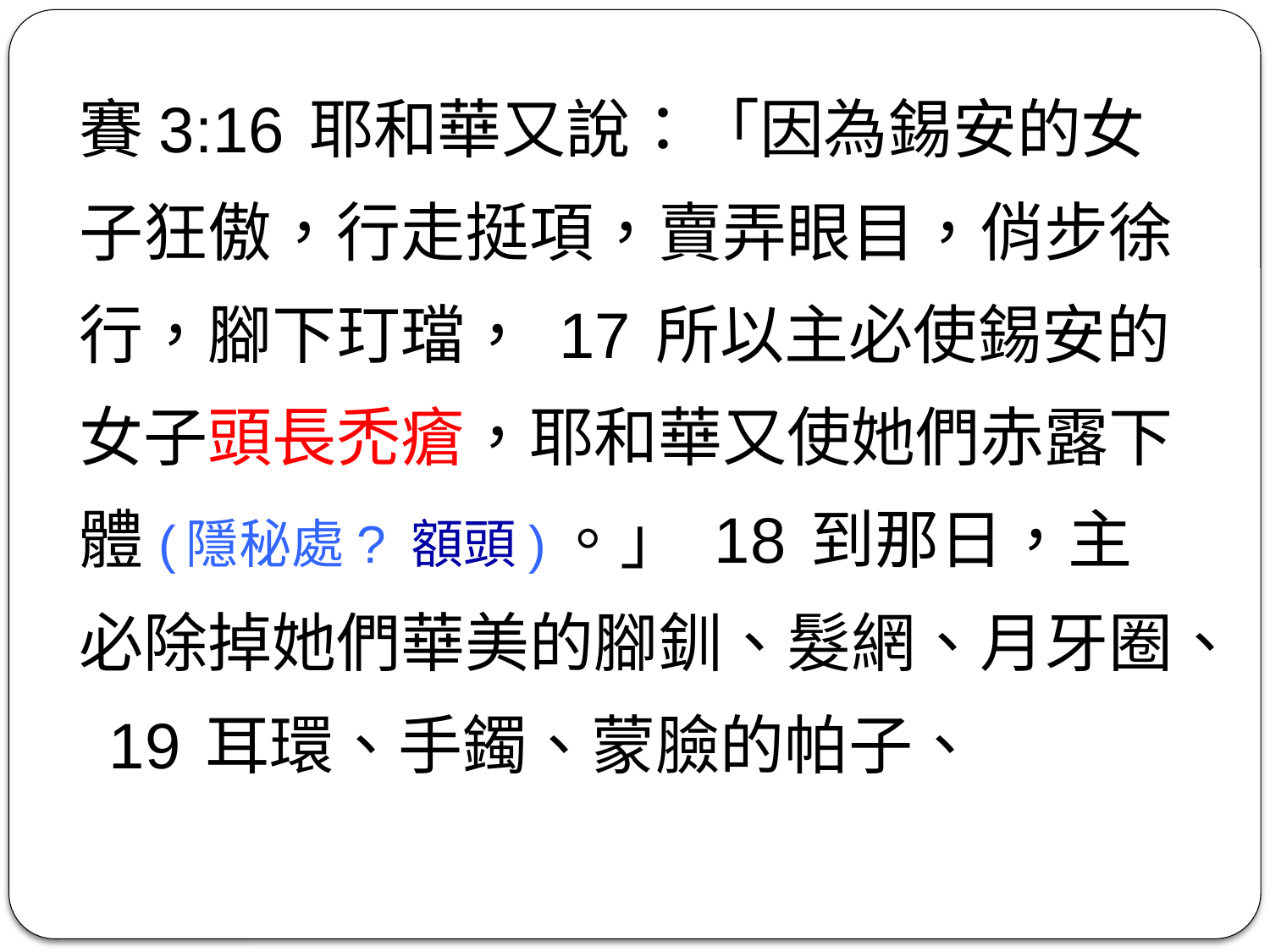

賽3:16 耶和華又說：「因為錫安的女子狂傲，行走挺項，賣弄眼目，俏步徐行，腳下玎璫， 17 所以主必使錫安的女子頭長禿瘡，耶和華又使她們赤露下體(隱秘處? 額頭)。」 18 到那日，主必除掉她們華美的腳釧、髮網、月牙圈、 19 耳環、手鐲、蒙臉的帕子、